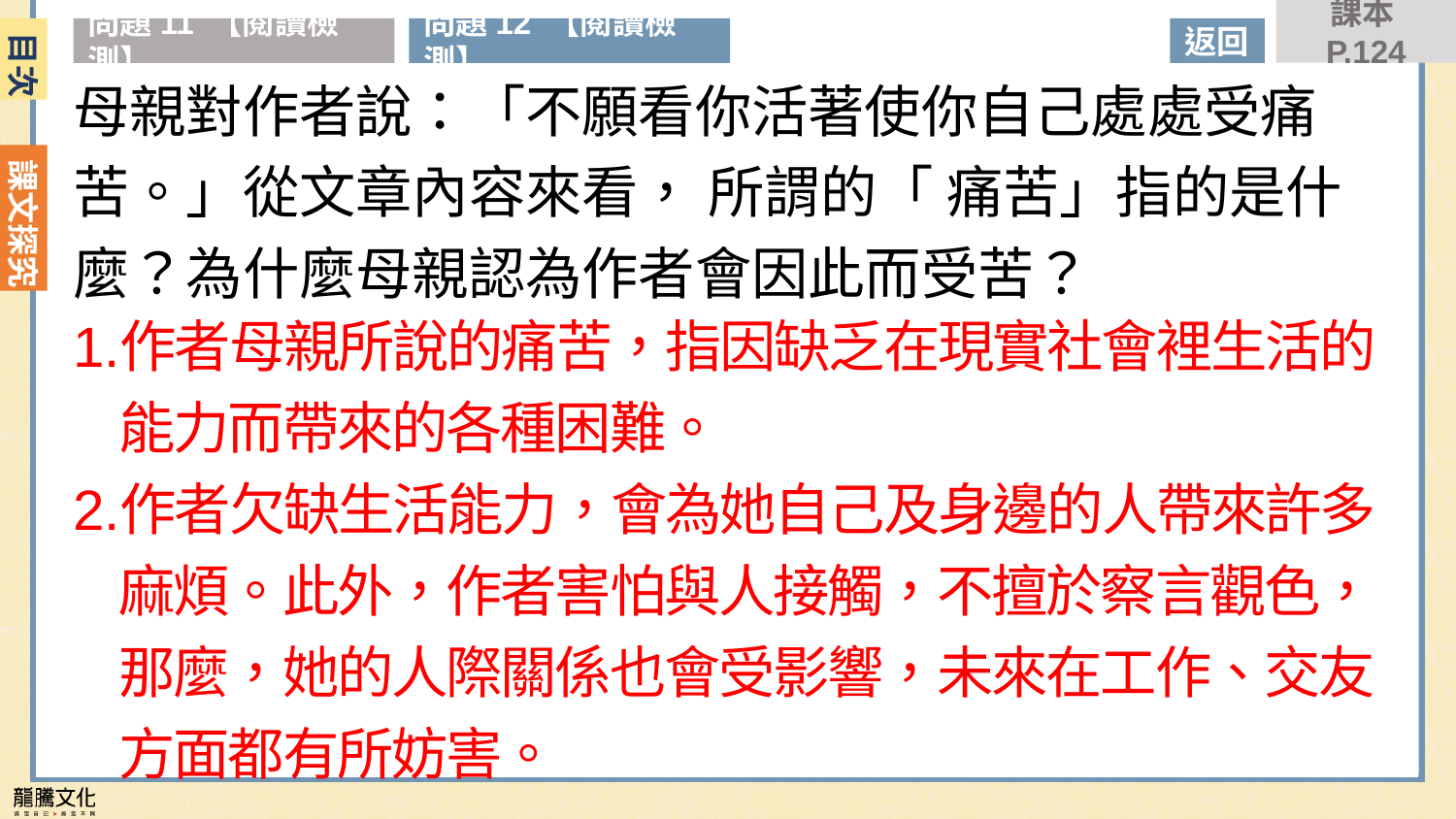

課本P.124
目次
問題11 【閱讀檢測】
問題12 【閱讀檢測】
返回
母親對作者說：「不願看你活著使你自己處處受痛苦。」從文章內容來看， 所謂的「 痛苦」指的是什麼？為什麼母親認為作者會因此而受苦？
作者母親所說的痛苦，指因缺乏在現實社會裡生活的能力而帶來的各種困難。
作者欠缺生活能力，會為她自己及身邊的人帶來許多麻煩。此外，作者害怕與人接觸，不擅於察言觀色，那麼，她的人際關係也會受影響，未來在工作、交友方面都有所妨害。